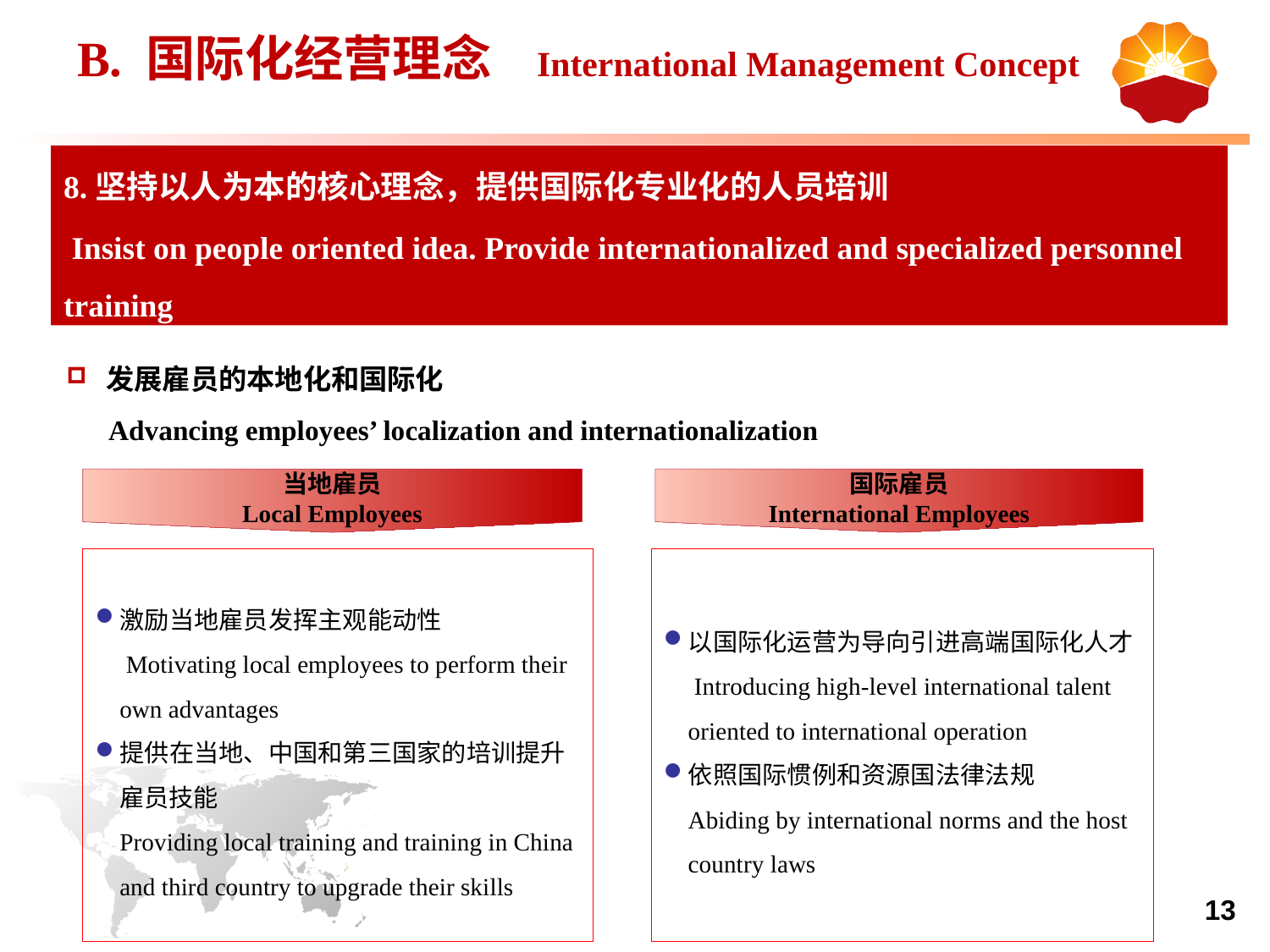

B. 国际化经营理念   International Management Concept
8.坚持以人为本的核心理念，提供国际化专业化的人员培训
 Insist on people oriented idea. Provide internationalized and specialized personnel training
发展雇员的本地化和国际化
      Advancing employees’ localization and internationalization
当地雇员
Local Employees
激励当地雇员发挥主观能动性
     Motivating local employees to perform their own advantages
提供在当地、中国和第三国家的培训提升雇员技能
    Providing local training and training in China and third country to upgrade their skills
国际雇员
International Employees
以国际化运营为导向引进高端国际化人才
     Introducing high-level international talent oriented to international operation
依照国际惯例和资源国法律法规     Abiding by international norms and the host country laws
13